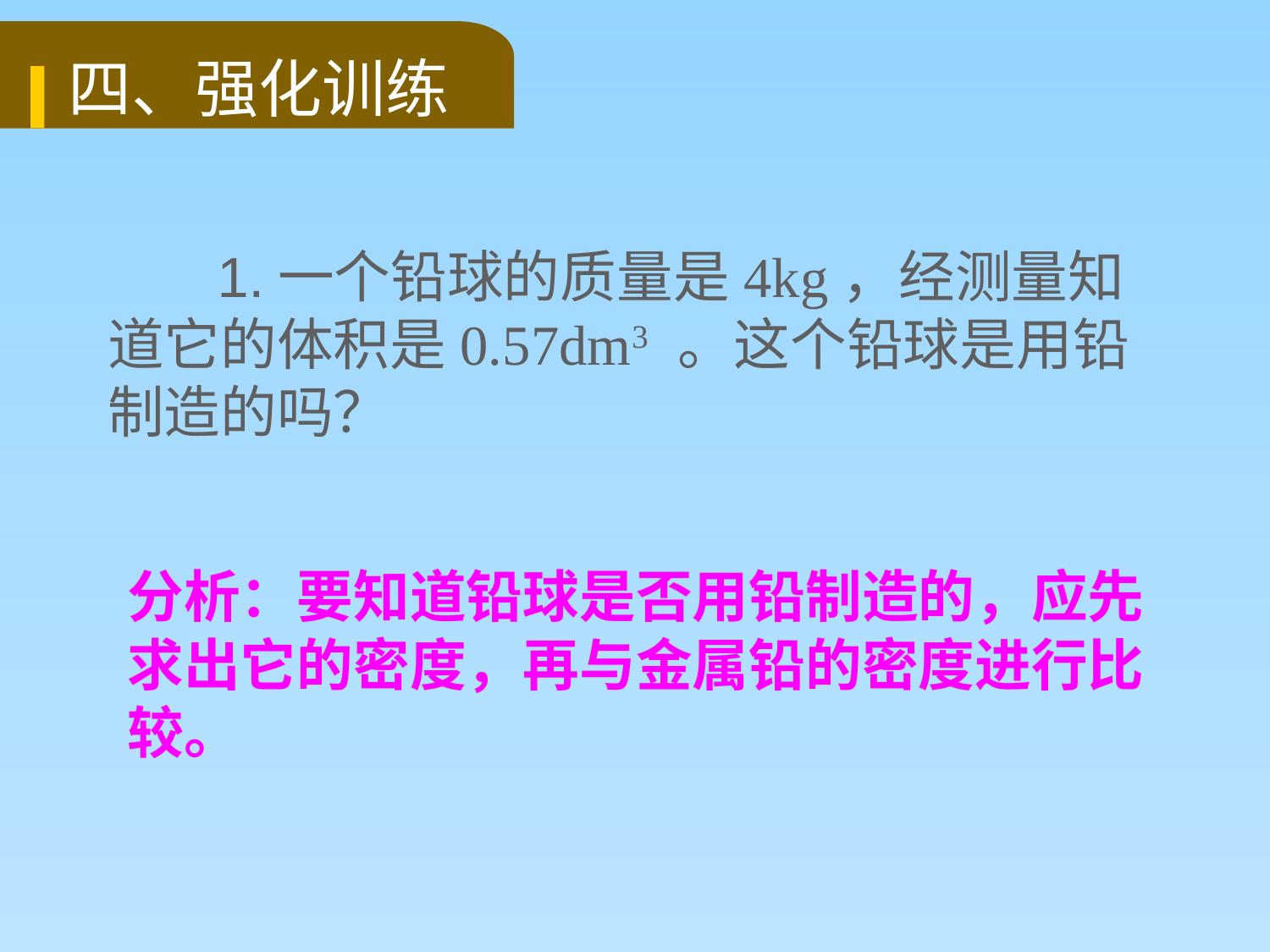

四、强化训练

       1.一个铅球的质量是4kg，经测量知道它的体积是0.57dm3 。这个铅球是用铅制造的吗？
分析：要知道铅球是否用铅制造的，应先求出它的密度，再与金属铅的密度进行比较。